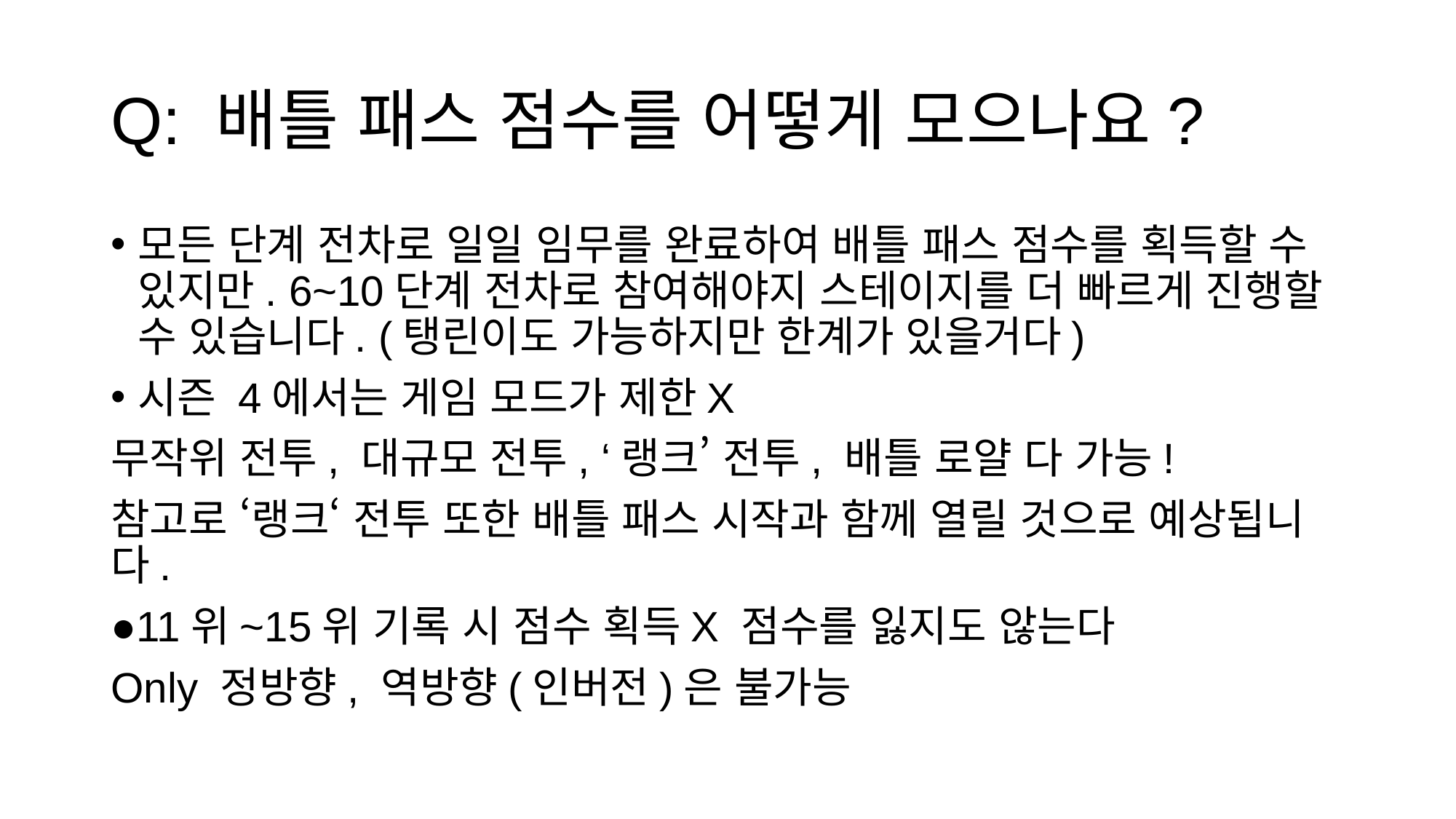

# Q: 배틀 패스 점수를 어떻게 모으나요?
모든 단계 전차로 일일 임무를 완료하여 배틀 패스 점수를 획득할 수 있지만. 6~10단계 전차로 참여해야지 스테이지를 더 빠르게 진행할 수 있습니다. (탱린이도 가능하지만 한계가 있을거다)
시즌 4에서는 게임 모드가 제한X
무작위 전투, 대규모 전투, ‘랭크’ 전투, 배틀 로얄 다 가능!
참고로 ‘랭크‘ 전투 또한 배틀 패스 시작과 함께 열릴 것으로 예상됩니다.
●11위~15위 기록 시 점수 획득X 점수를 잃지도 않는다
Only 정방향, 역방향(인버전)은 불가능